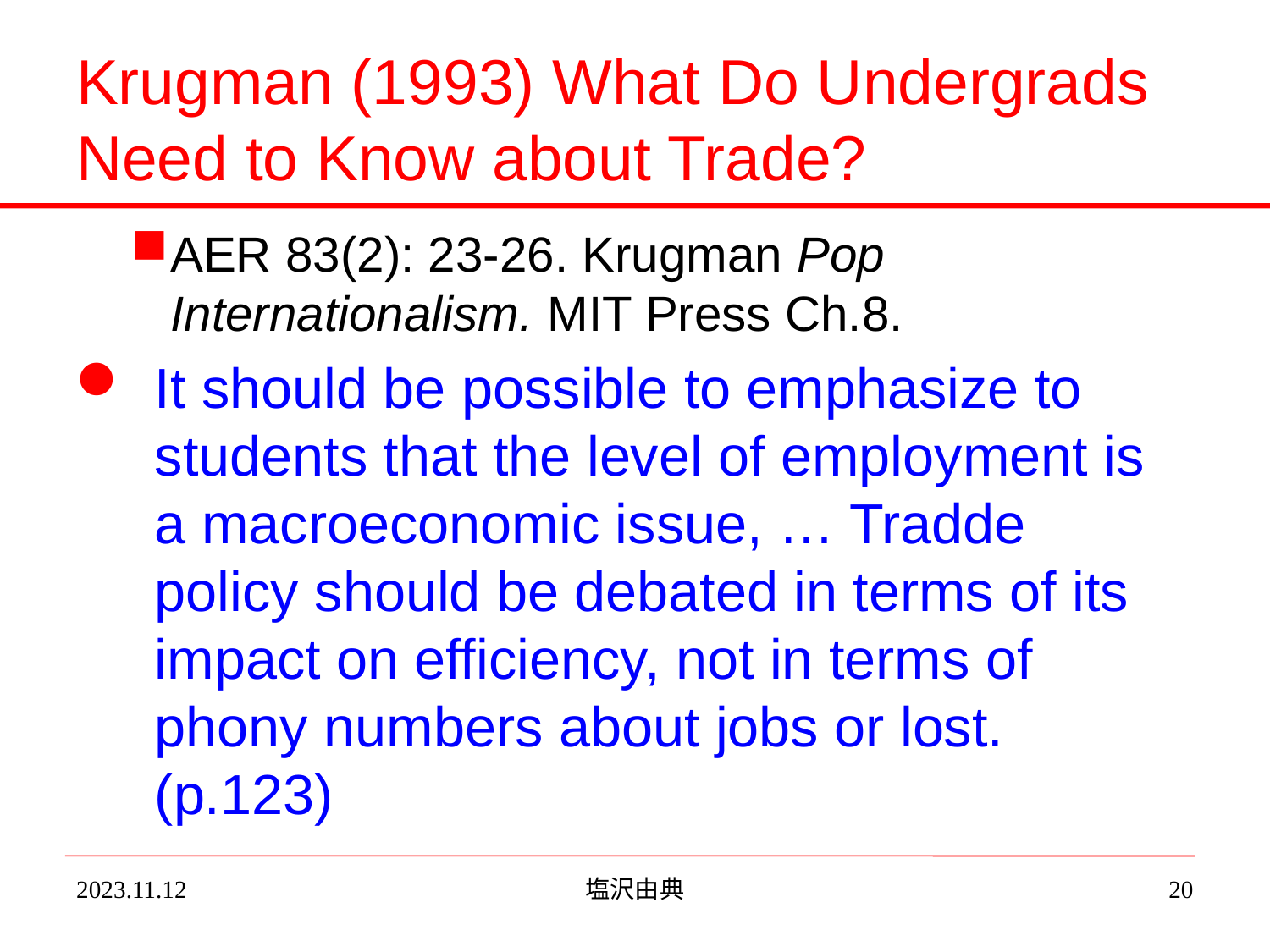

# Krugman (1993) What Do Undergrads Need to Know about Trade?
AER 83(2): 23-26. Krugman Pop Internationalism. MIT Press Ch.8.
It should be possible to emphasize to students that the level of employment is a macroeconomic issue, … Tradde policy should be debated in terms of its impact on efficiency, not in terms of phony numbers about jobs or lost. (p.123)
2023.11.12
塩沢由典
20